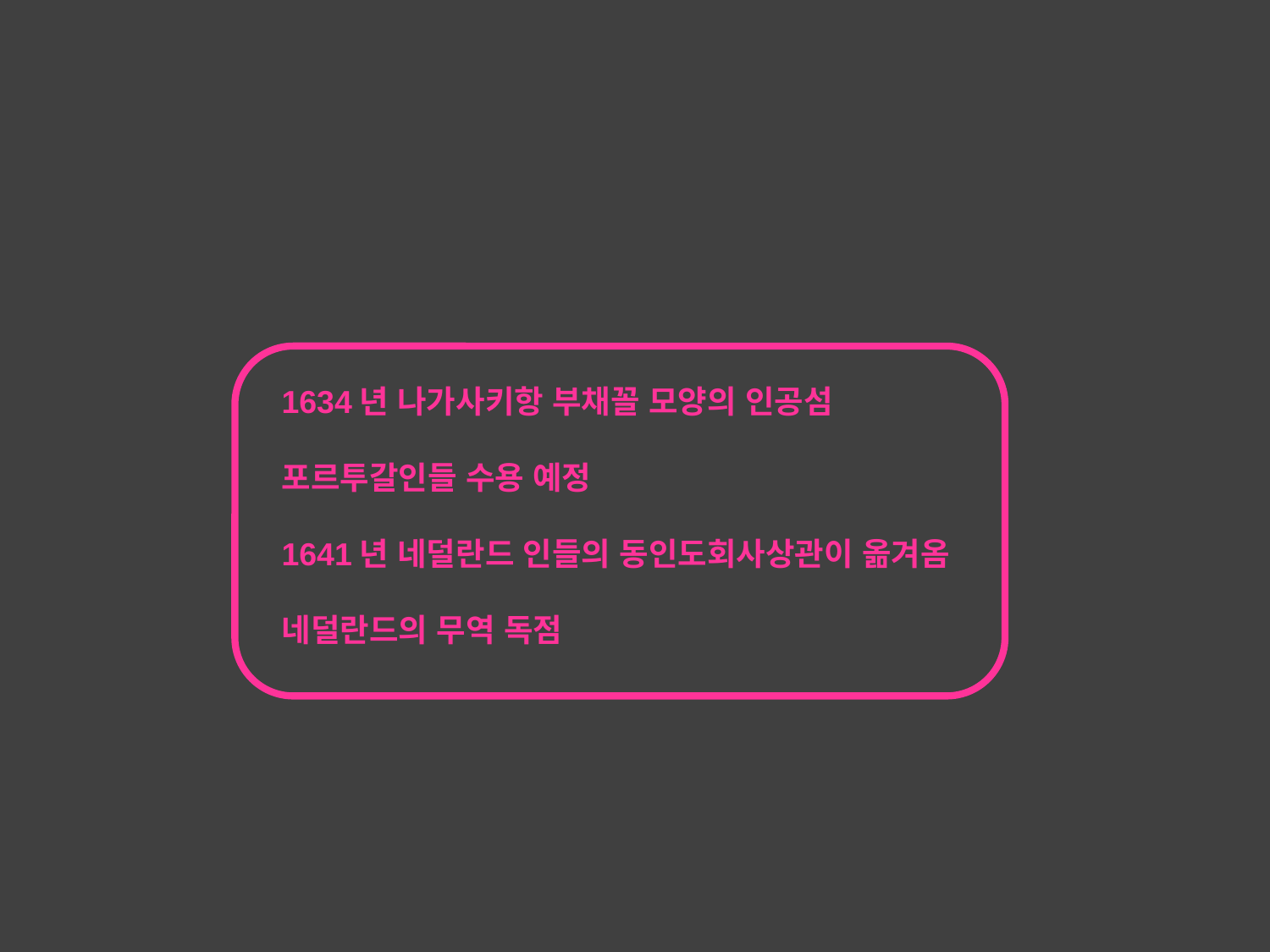

#

1634년 나가사키항 부채꼴 모양의 인공섬

포르투갈인들 수용 예정

1641년 네덜란드 인들의 동인도회사상관이 옮겨옴

네덜란드의 무역 독점